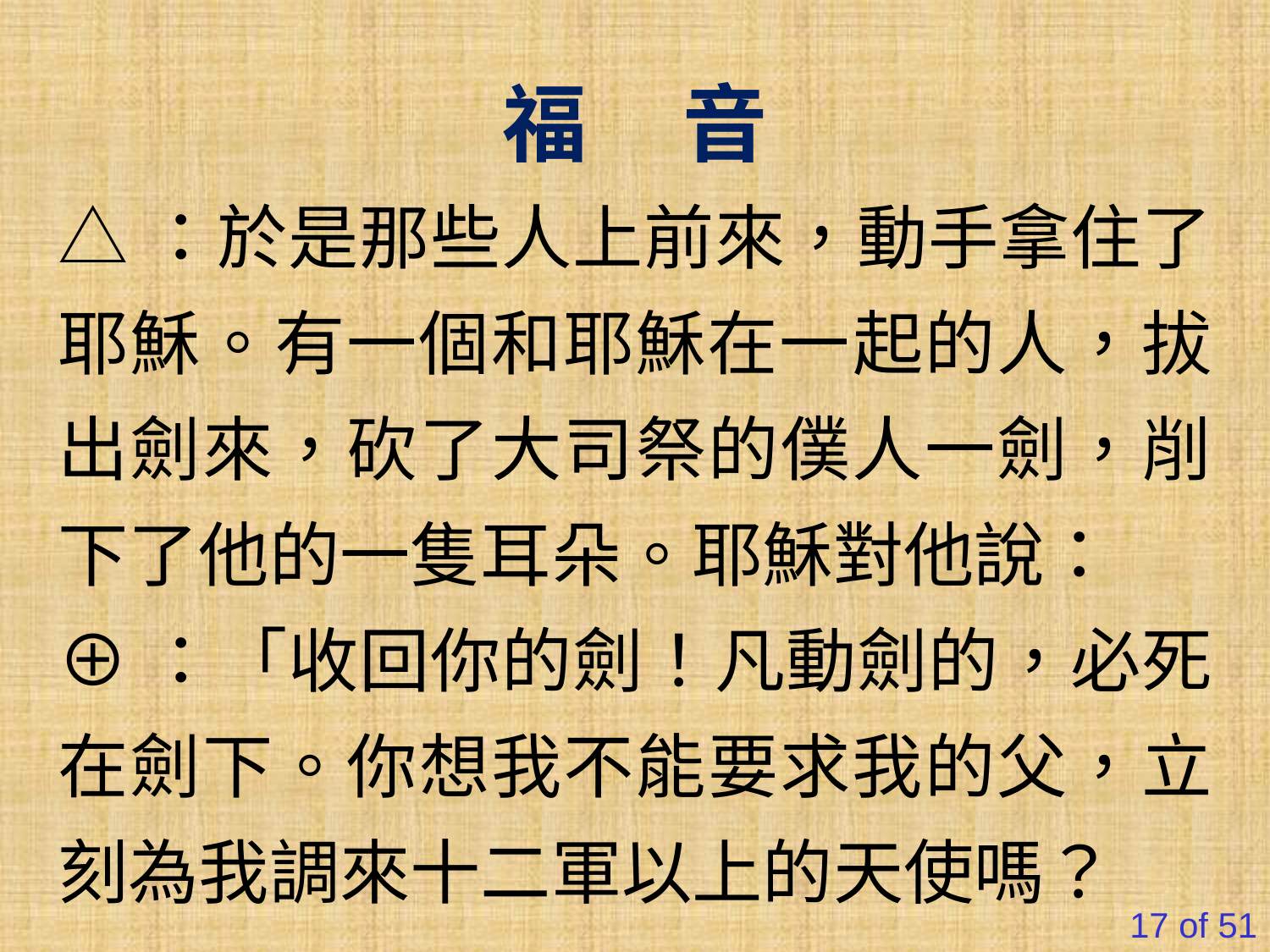

福     音
△：於是那些人上前來，動手拿住了耶穌。有一個和耶穌在一起的人，拔出劍來，砍了大司祭的僕人一劍，削下了他的一隻耳朵。耶穌對他說：
⊕：「收回你的劍！凡動劍的，必死在劍下。你想我不能要求我的父，立刻為我調來十二軍以上的天使嗎？
17 of 51